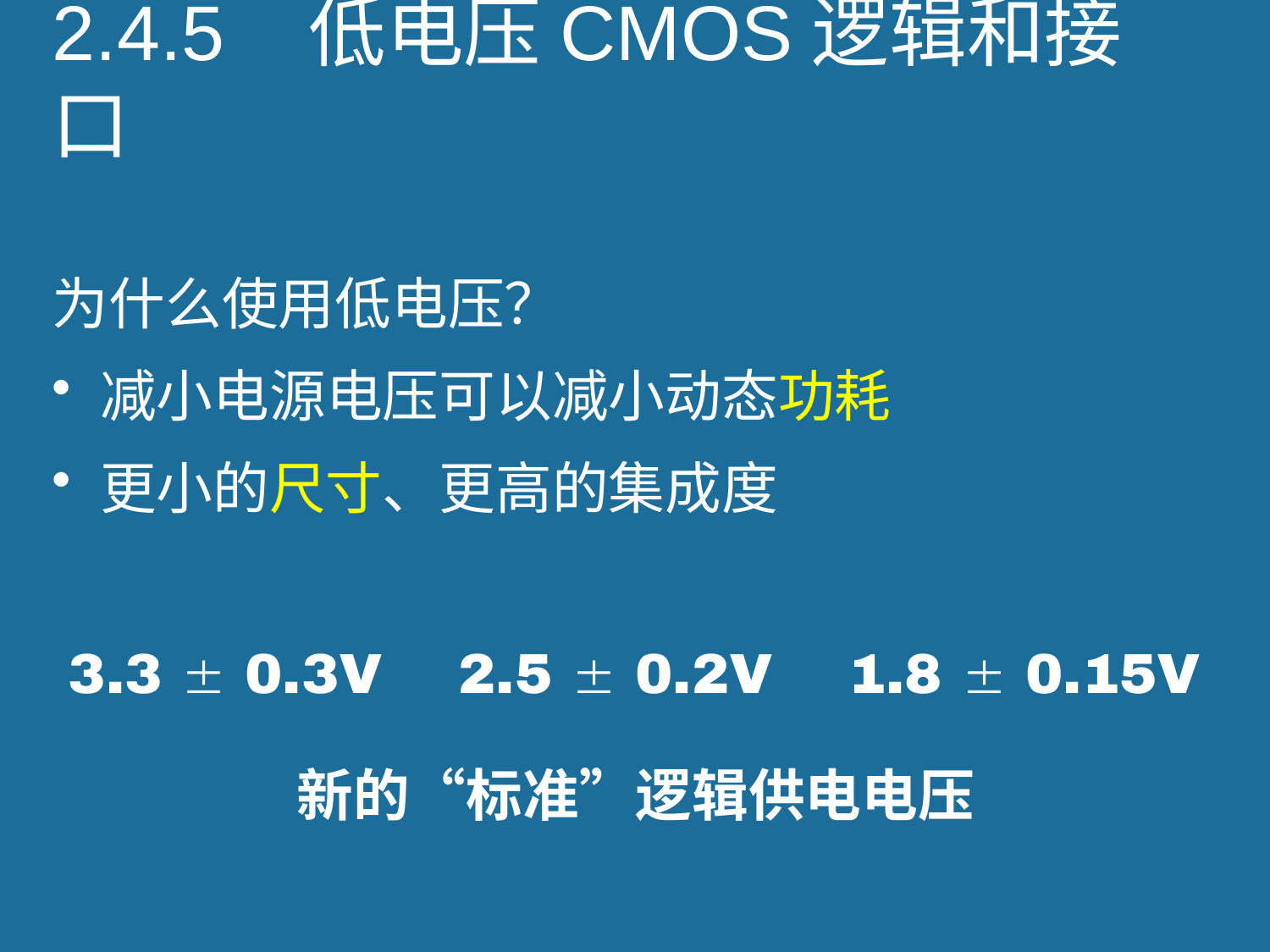

# 2.4.5   低电压CMOS逻辑和接口
为什么使用低电压？
减小电源电压可以减小动态功耗
更小的尺寸、更高的集成度

3.3 ± 0.3V    2.5 ± 0.2V    1.8 ± 0.15V
新的“标准”逻辑供电电压
62